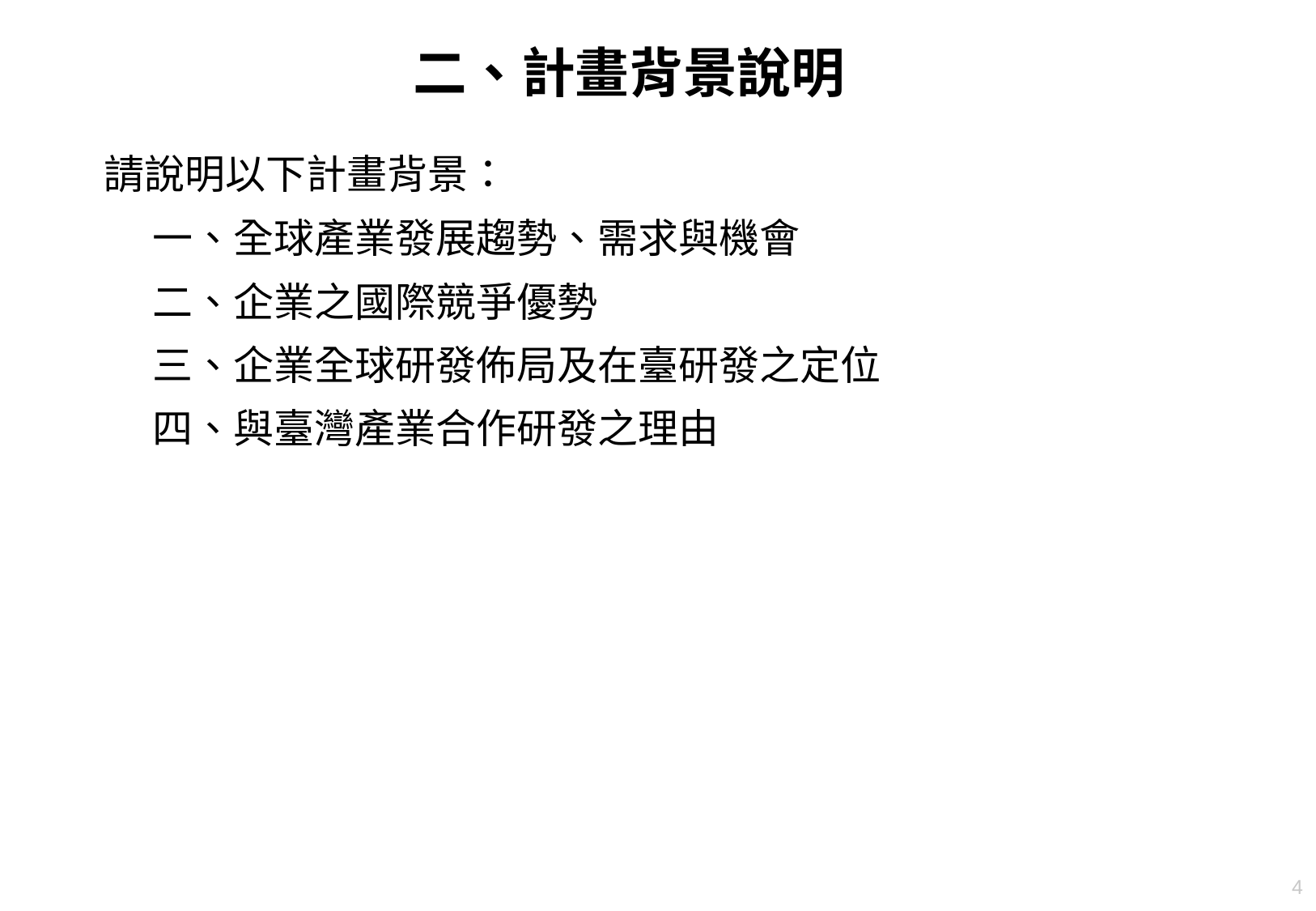

# 二、計畫背景說明
請說明以下計畫背景：
一、全球產業發展趨勢、需求與機會
二、企業之國際競爭優勢
三、企業全球研發佈局及在臺研發之定位
四、與臺灣產業合作研發之理由
4